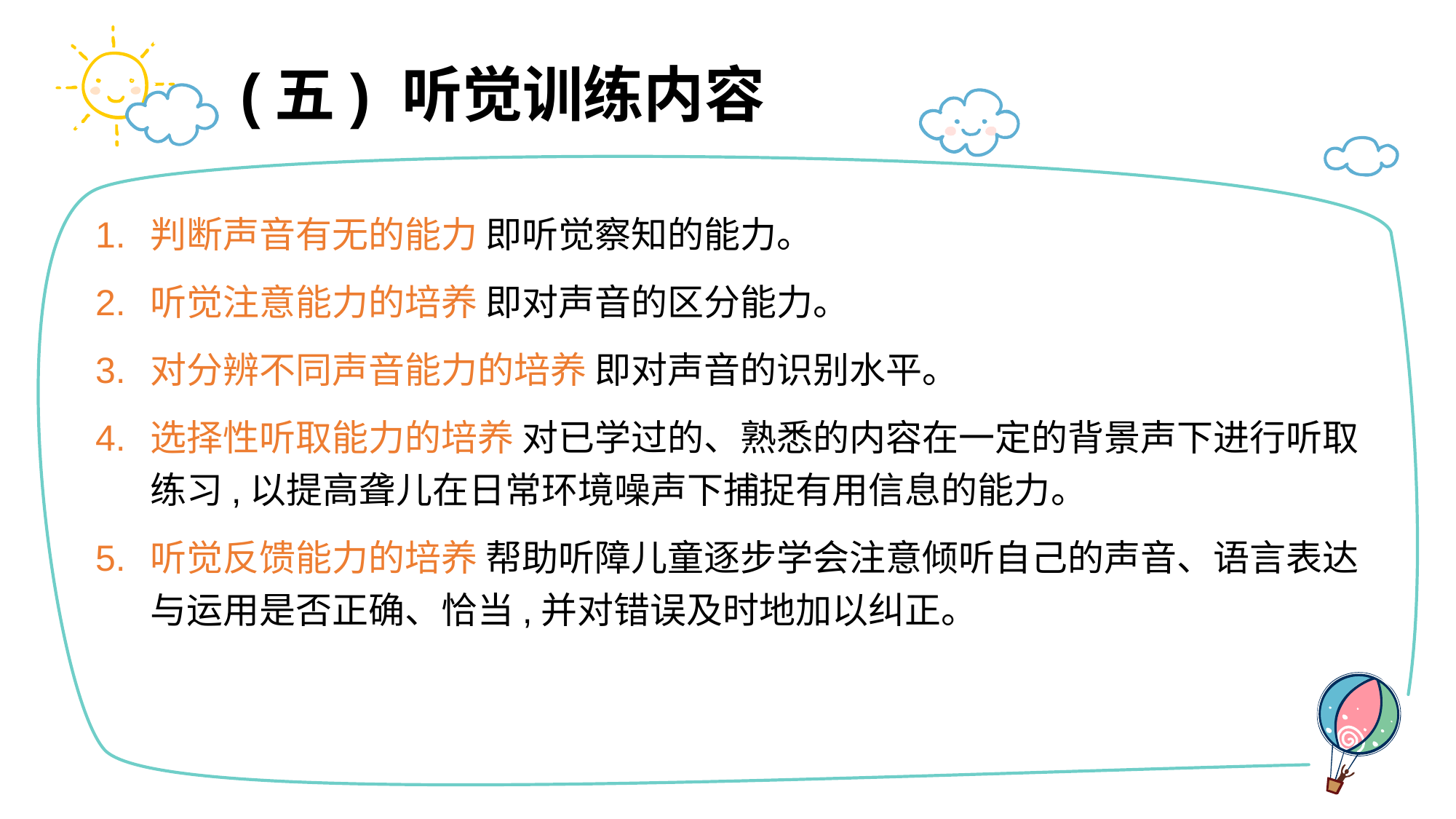

# (五) 听觉训练内容
判断声音有无的能力 即听觉察知的能力。
听觉注意能力的培养 即对声音的区分能力。
对分辨不同声音能力的培养 即对声音的识别水平。
选择性听取能力的培养 对已学过的、熟悉的内容在一定的背景声下进行听取练习,以提高聋儿在日常环境噪声下捕捉有用信息的能力。
听觉反馈能力的培养 帮助听障儿童逐步学会注意倾听自己的声音、语言表达与运用是否正确、恰当,并对错误及时地加以纠正。